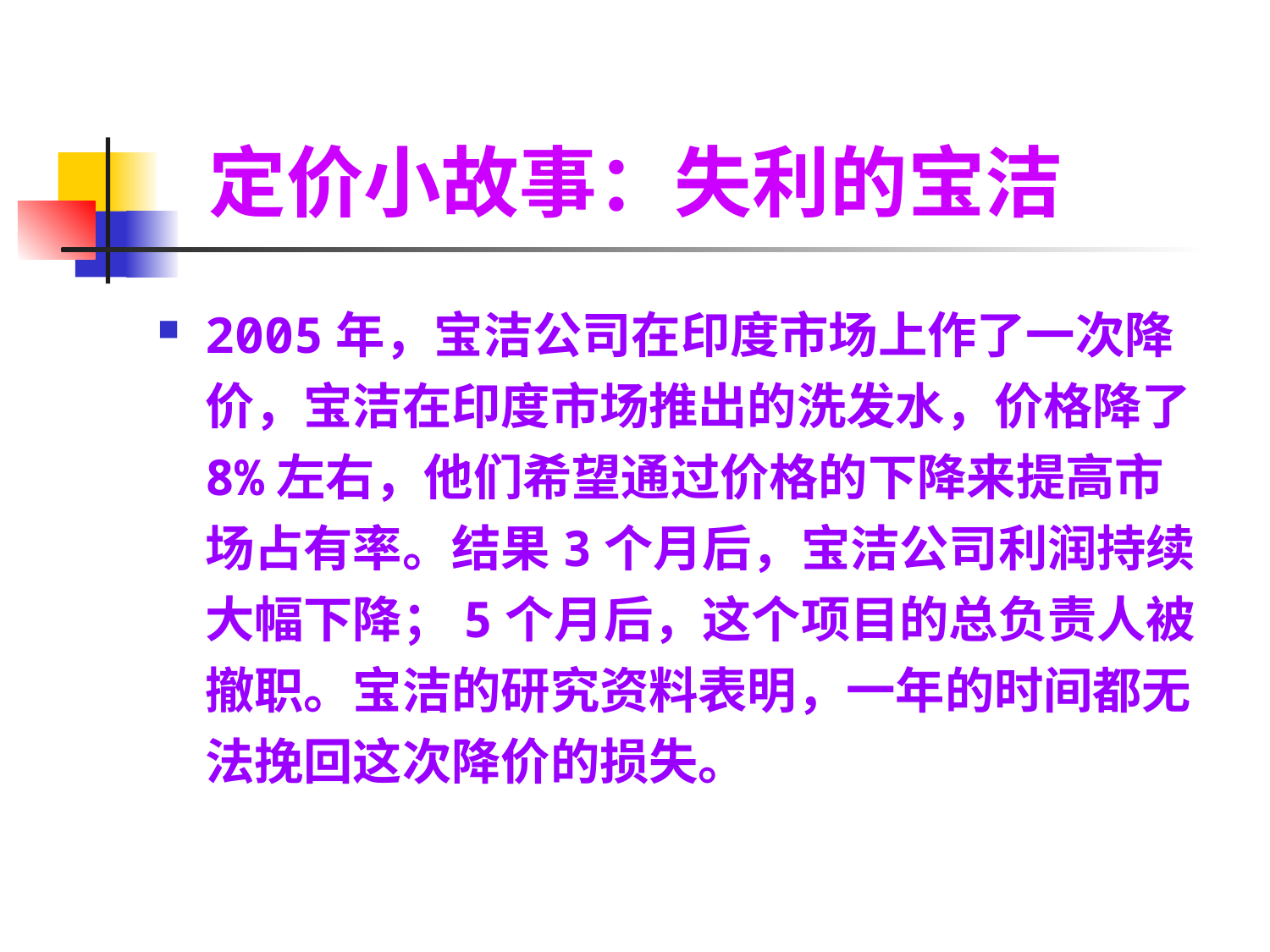

# 定价小故事：失利的宝洁
2005年，宝洁公司在印度市场上作了一次降价，宝洁在印度市场推出的洗发水，价格降了8%左右，他们希望通过价格的下降来提高市场占有率。结果3个月后，宝洁公司利润持续大幅下降；5个月后，这个项目的总负责人被撤职。宝洁的研究资料表明，一年的时间都无法挽回这次降价的损失。
72